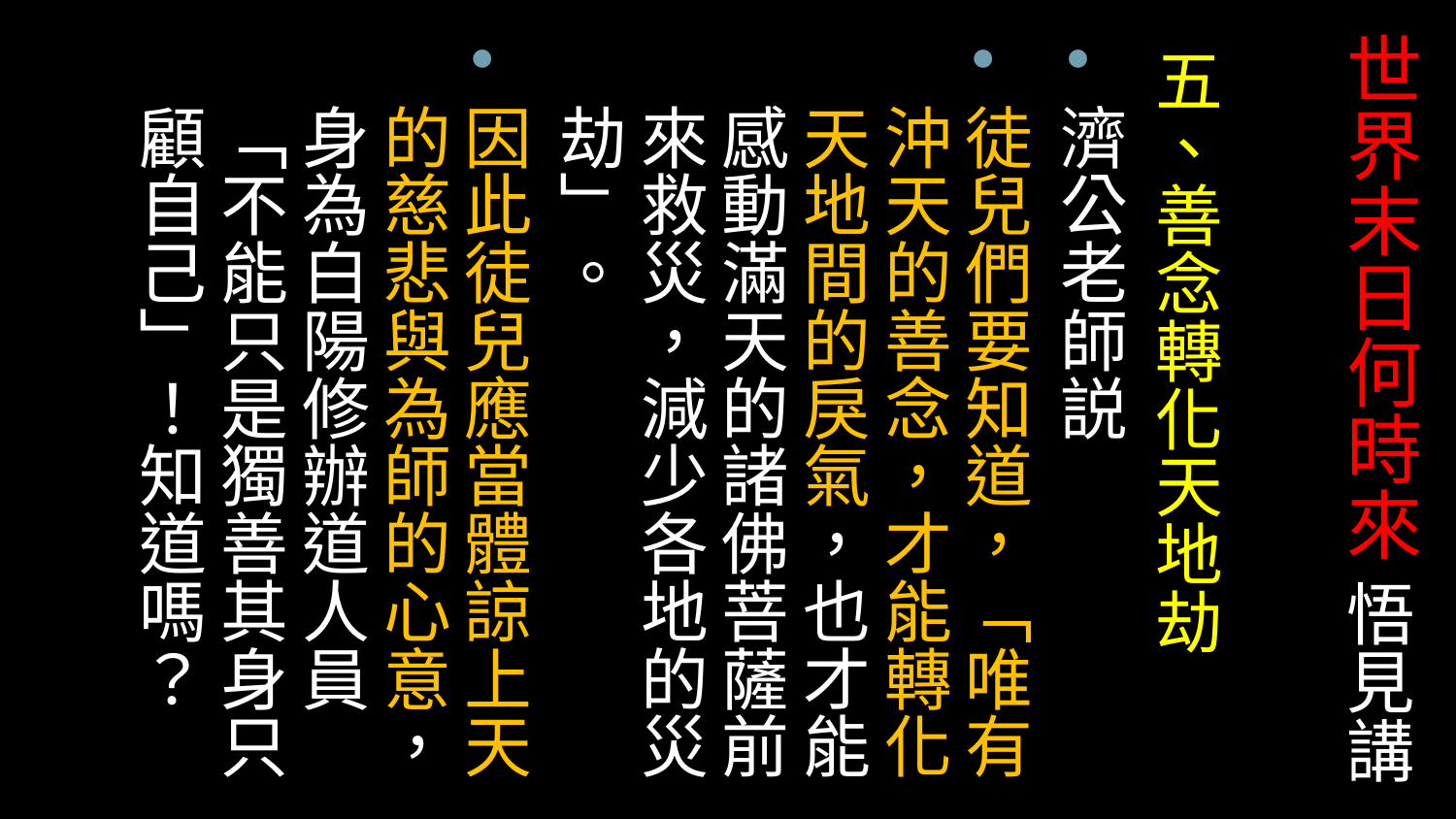

# 世界末日何時來 悟見講
五、善念轉化天地劫
濟公老師説
徒兒們要知道，「唯有沖天的善念，才能轉化天地間的戾氣，也才能感動滿天的諸佛菩薩前來救災，減少各地的災劫」。
因此徒兒應當體諒上天的慈悲與為師的心意，身為白陽修辦道人員「不能只是獨善其身只顧自己」！知道嗎？